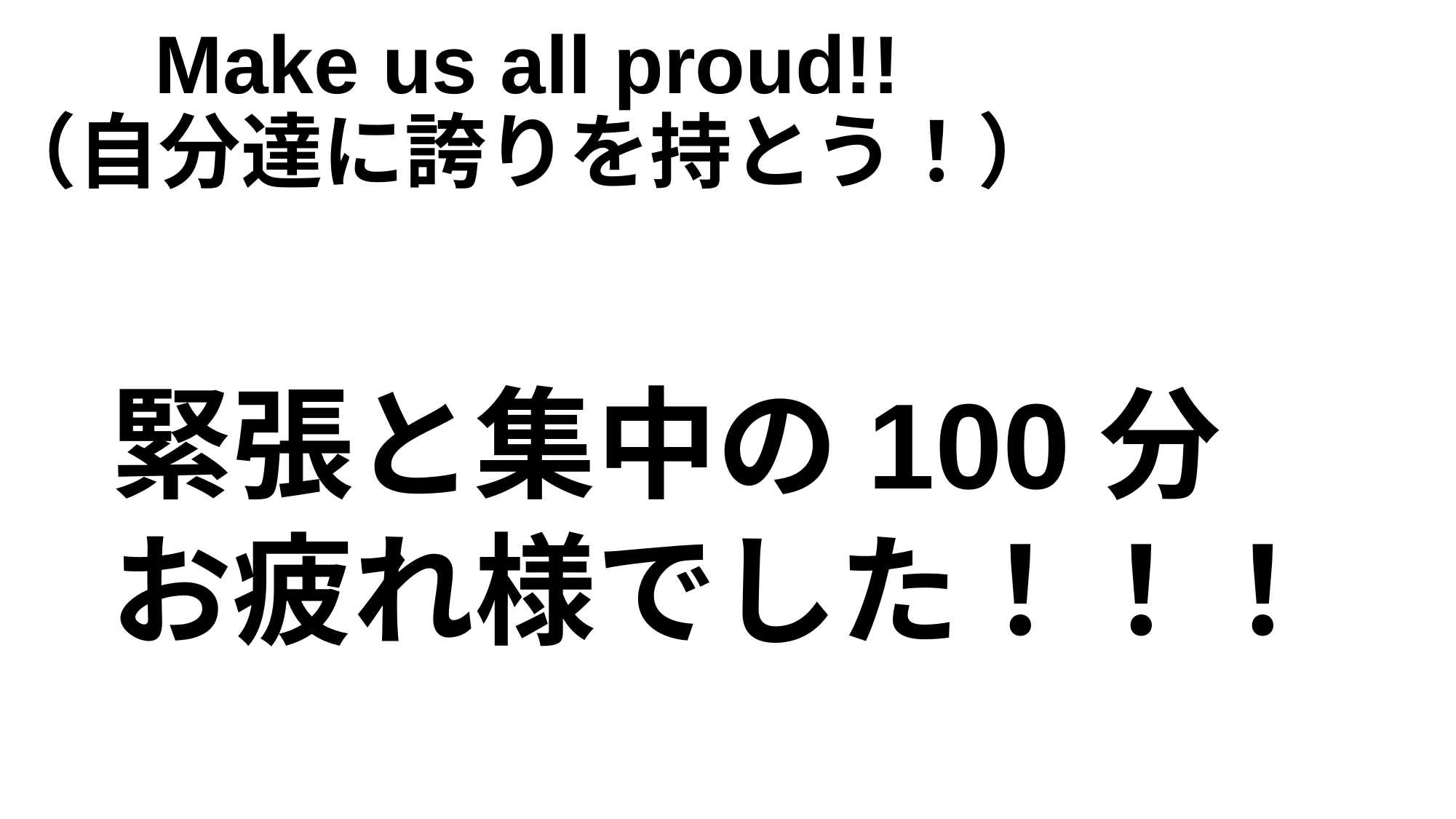

# Make us all proud!! （自分達に誇りを持とう！）

緊張と集中の100分
お疲れ様でした！！！